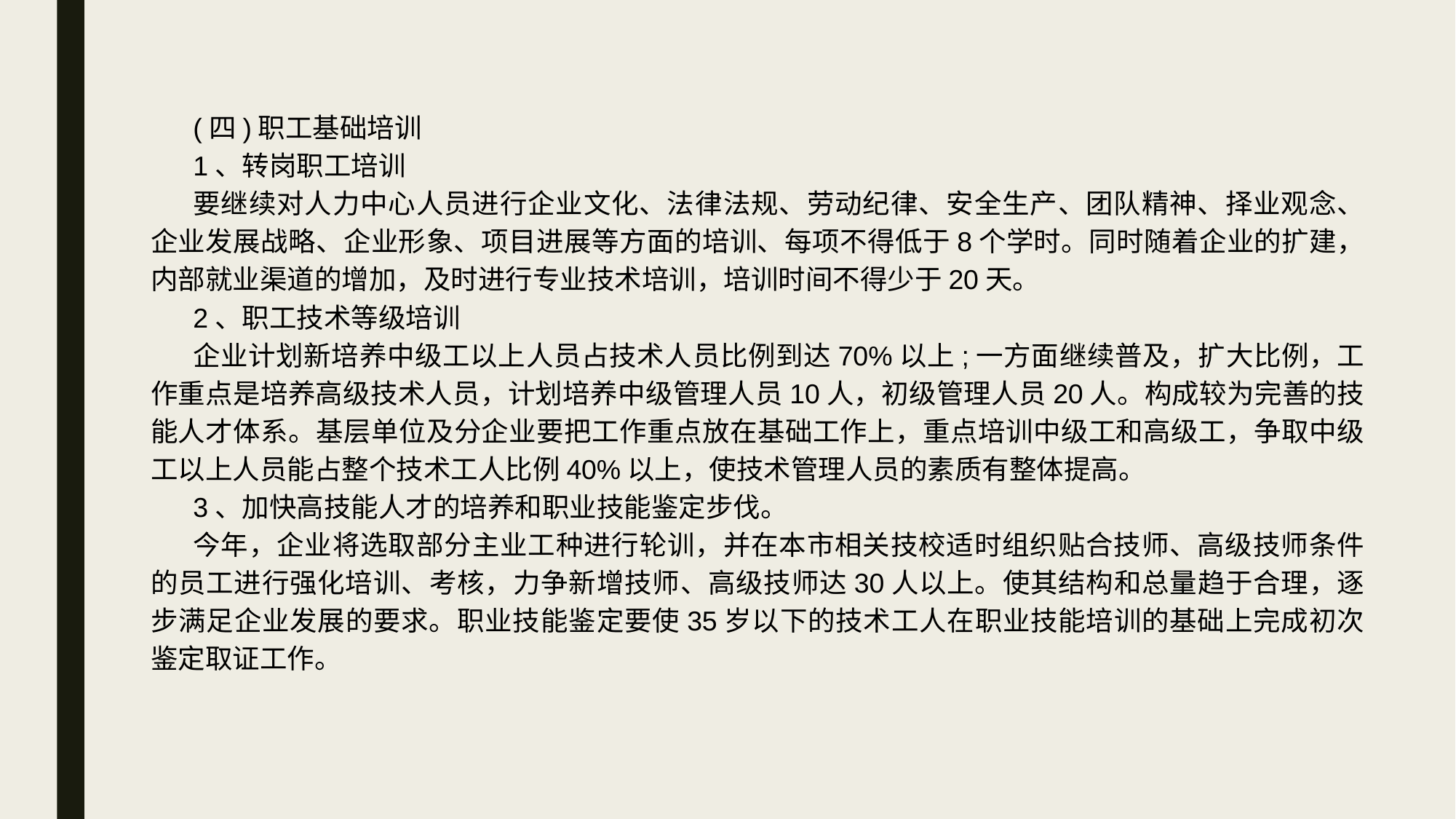

(四)职工基础培训
1、转岗职工培训
要继续对人力中心人员进行企业文化、法律法规、劳动纪律、安全生产、团队精神、择业观念、企业发展战略、企业形象、项目进展等方面的培训、每项不得低于8个学时。同时随着企业的扩建，内部就业渠道的增加，及时进行专业技术培训，培训时间不得少于20天。
2、职工技术等级培训
企业计划新培养中级工以上人员占技术人员比例到达70%以上;一方面继续普及，扩大比例，工作重点是培养高级技术人员，计划培养中级管理人员10人，初级管理人员20人。构成较为完善的技能人才体系。基层单位及分企业要把工作重点放在基础工作上，重点培训中级工和高级工，争取中级工以上人员能占整个技术工人比例40%以上，使技术管理人员的素质有整体提高。
3、加快高技能人才的培养和职业技能鉴定步伐。
今年，企业将选取部分主业工种进行轮训，并在本市相关技校适时组织贴合技师、高级技师条件的员工进行强化培训、考核，力争新增技师、高级技师达30人以上。使其结构和总量趋于合理，逐步满足企业发展的要求。职业技能鉴定要使35岁以下的技术工人在职业技能培训的基础上完成初次鉴定取证工作。